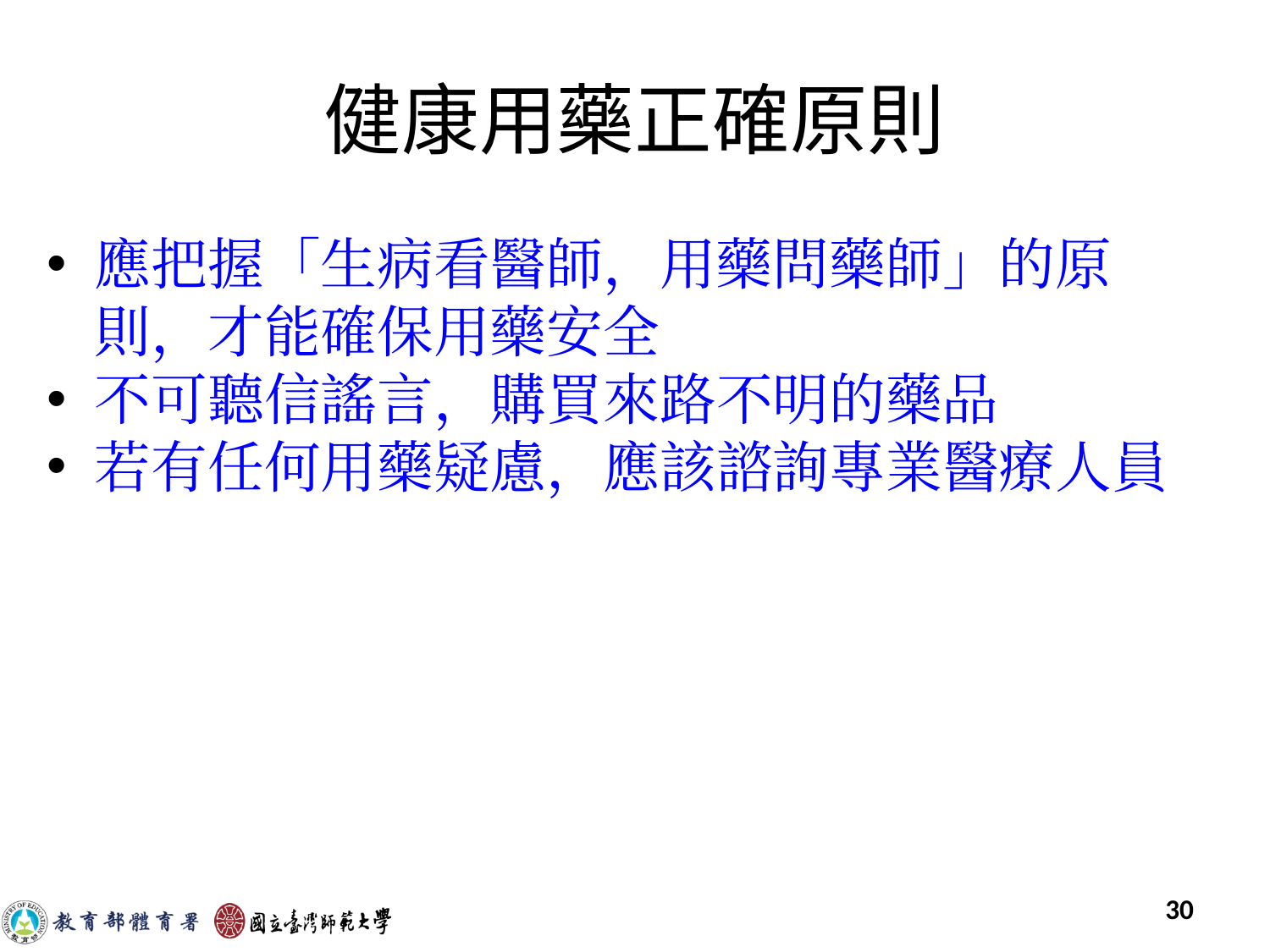

健康用藥正確原則
應把握「生病看醫師，用藥問藥師」的原則，才能確保用藥安全
不可聽信謠言，購買來路不明的藥品
若有任何用藥疑慮，應該諮詢專業醫療人員
30